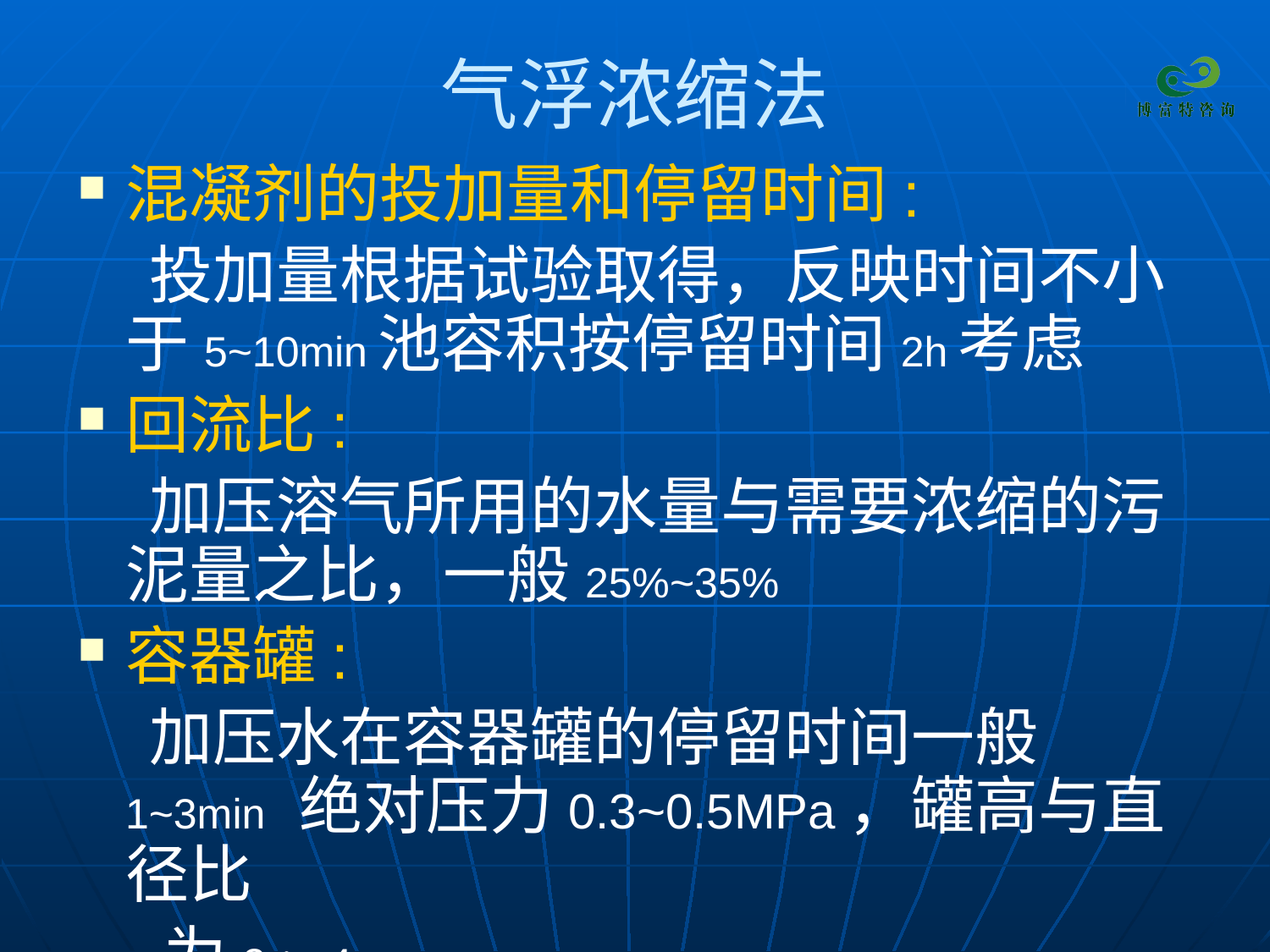

# 气浮浓缩法
混凝剂的投加量和停留时间:
    投加量根据试验取得，反映时间不小于5~10min池容积按停留时间2h考虑
回流比:
    加压溶气所用的水量与需要浓缩的污泥量之比，一般25%~35%
容器罐:
    加压水在容器罐的停留时间一般1~3min  绝对压力0.3~0.5MPa，罐高与直径比
     为2：4